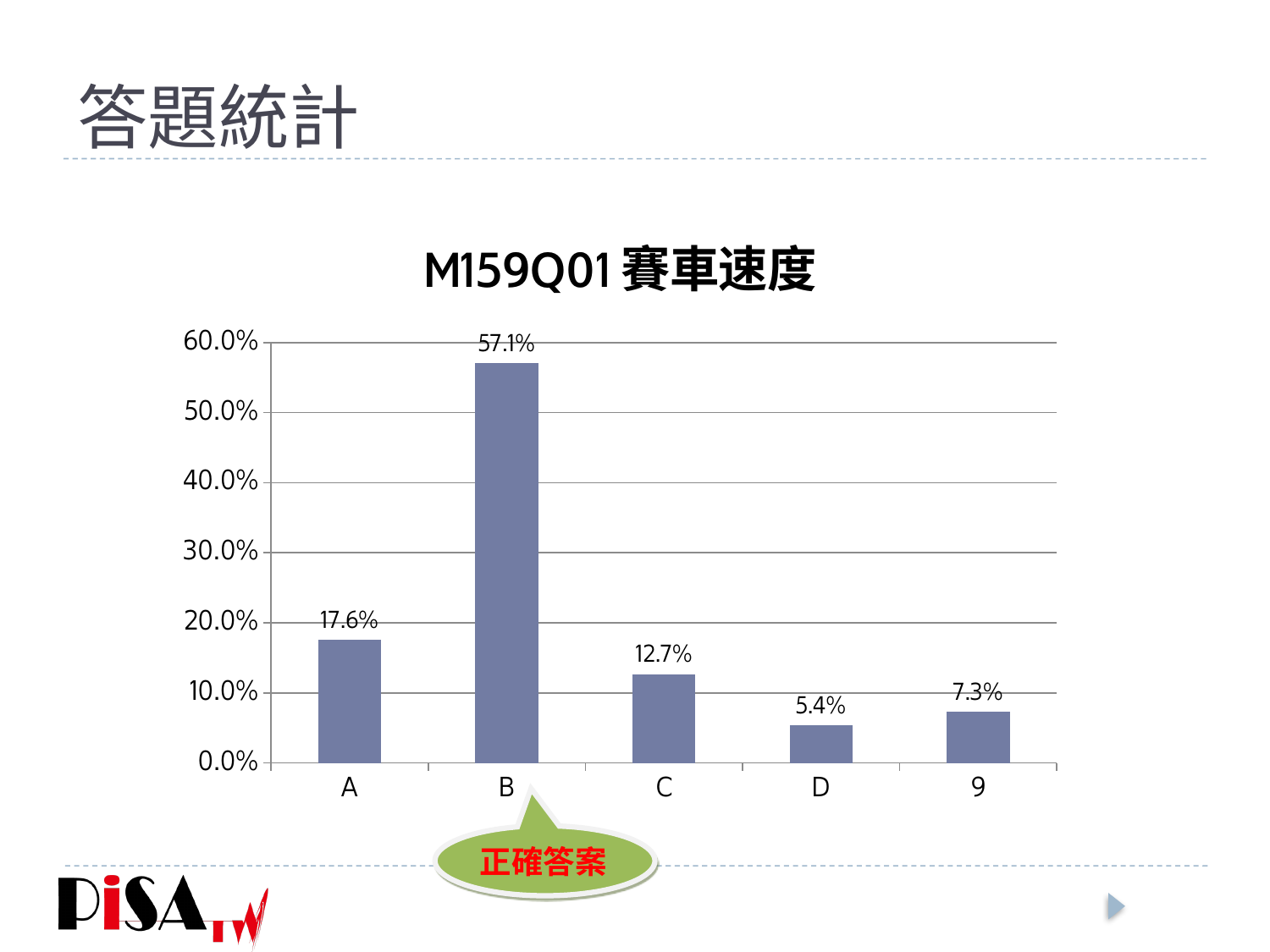

# 答題統計

### Chart: M159Q01賽車速度

| Category | M159Q01 |
|---|---|
| A | 0.175609756097561 |
| B | 0.5707317073170741 |
| C | 0.12682926829268287 |
| D | 0.053658536585365846 |
| 9 | 0.07317073170731708 |
正確答案